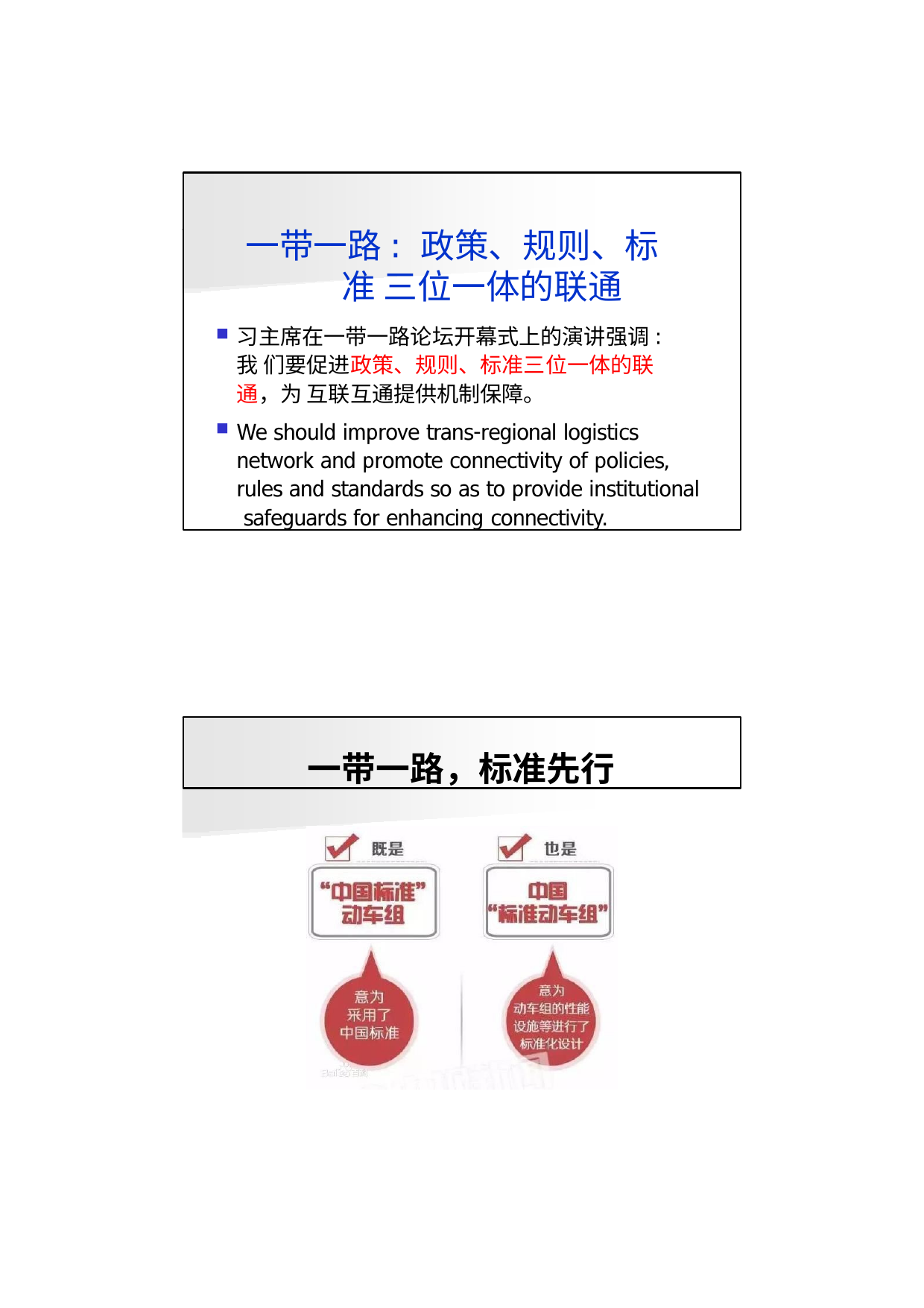

一带一路: 政策、规则、标准 三位一体的联通
习主席在一带一路论坛开幕式上的演讲强调: 我 们要促进政策、规则、标准三位一体的联通，为 互联互通提供机制保障。
We should improve trans-regional logistics  network and promote connectivity of policies,  rules and standards so as to provide institutional  safeguards for enhancing connectivity.

一带一路，标准先行